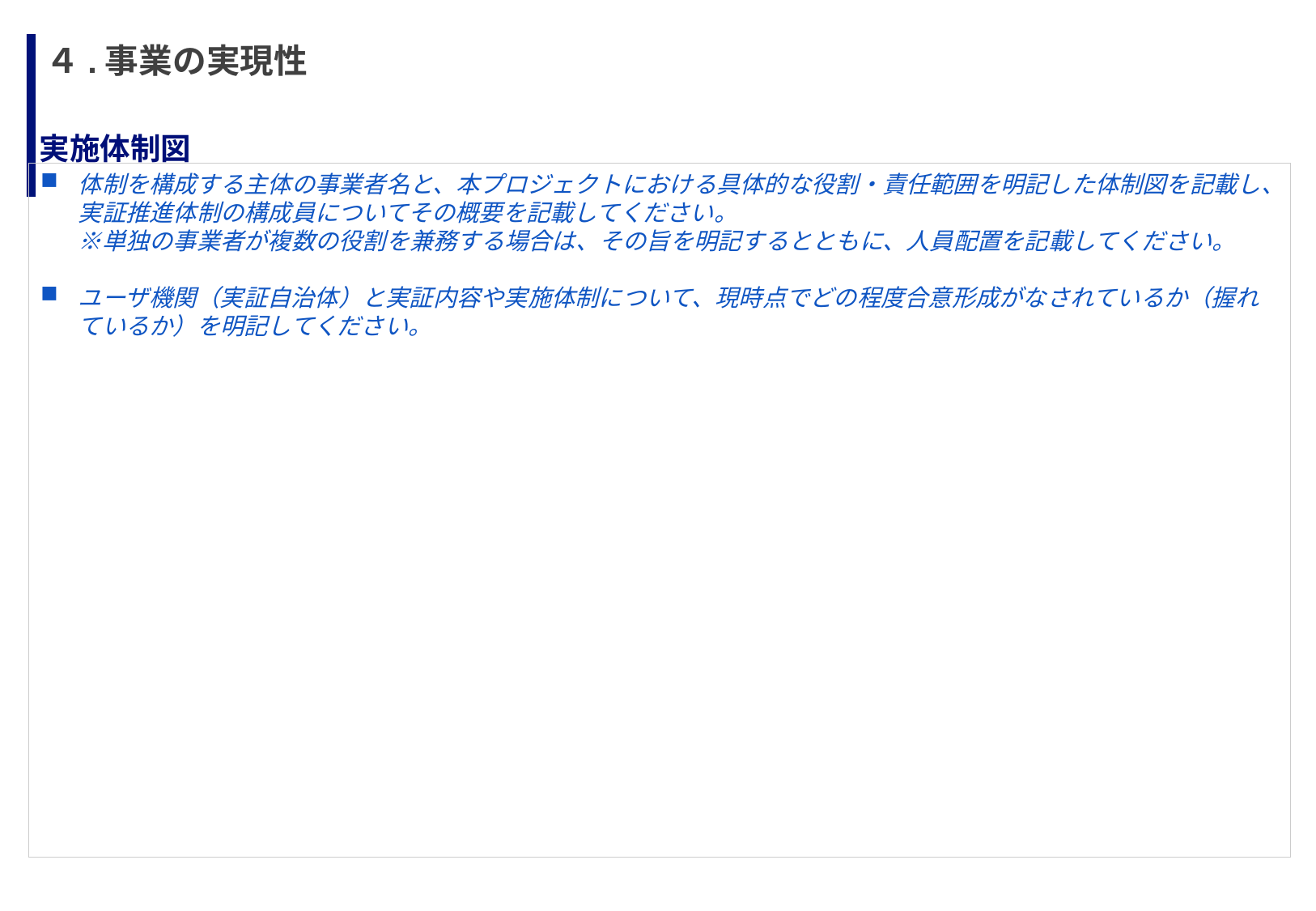

# ４.事業の実現性

実施体制図
体制を構成する主体の事業者名と、本プロジェクトにおける具体的な役割・責任範囲を明記した体制図を記載し、実証推進体制の構成員についてその概要を記載してください。
※単独の事業者が複数の役割を兼務する場合は、その旨を明記するとともに、人員配置を記載してください。

ユーザ機関（実証自治体）と実証内容や実施体制について、現時点でどの程度合意形成がなされているか（握れているか）を明記してください。